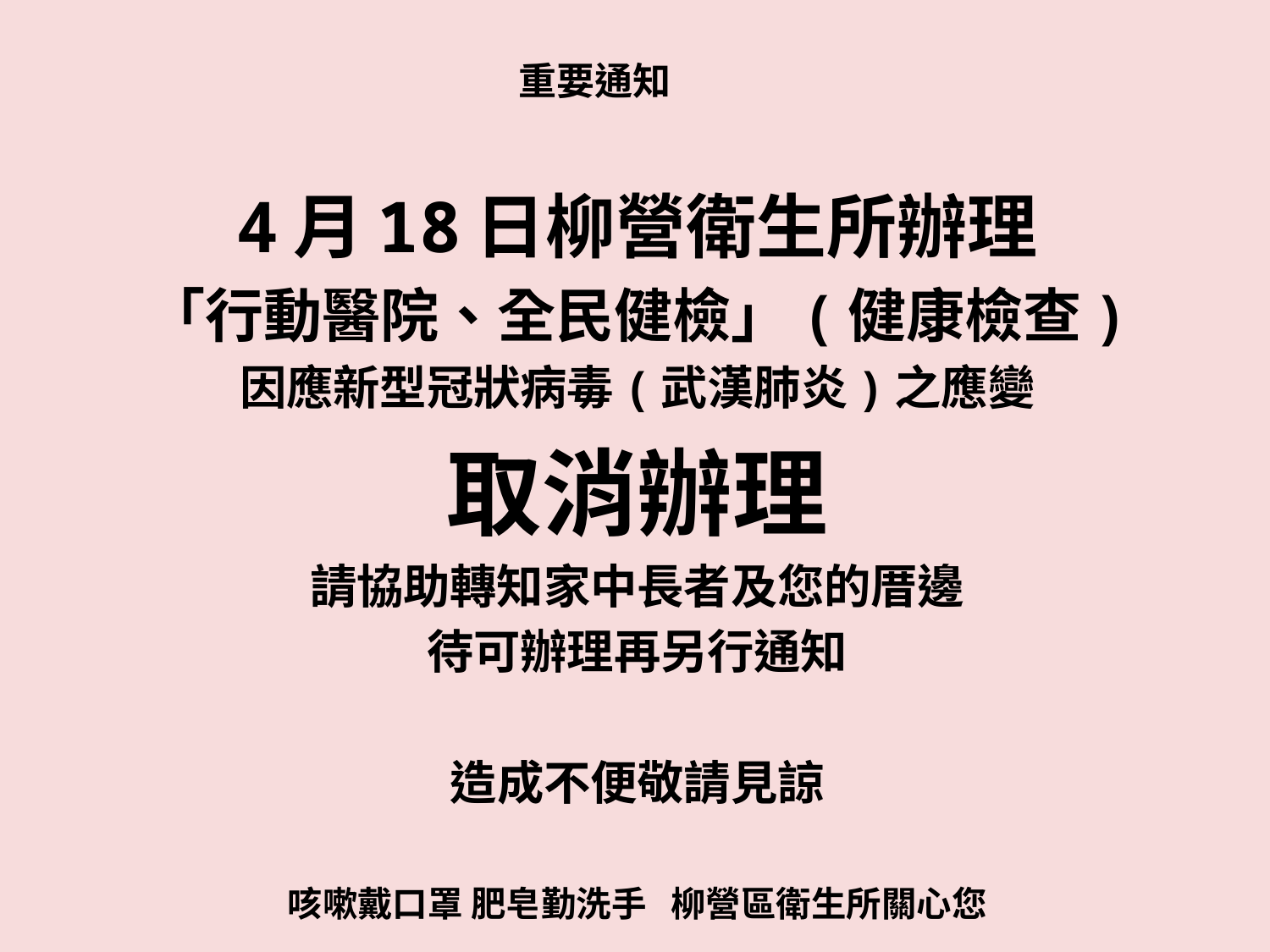

# 重要通知
4月18日柳營衛生所辦理
「行動醫院、全民健檢」(健康檢查)
因應新型冠狀病毒(武漢肺炎)之應變
取消辦理
請協助轉知家中長者及您的厝邊
待可辦理再另行通知

造成不便敬請見諒

咳嗽戴口罩 肥皂勤洗手   柳營區衛生所關心您